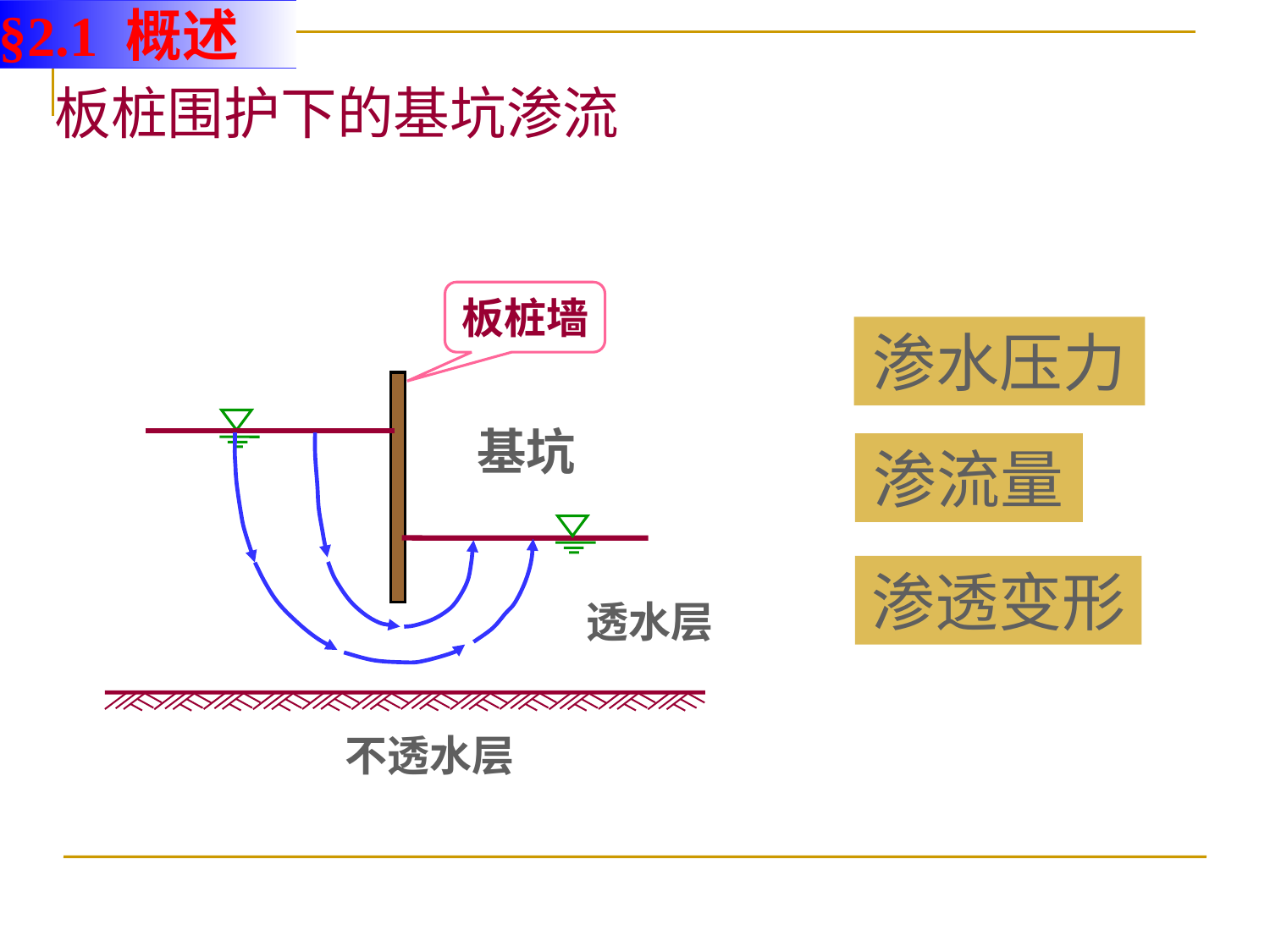

§2.1 概述
板桩围护下的基坑渗流
板桩墙
渗水压力

基坑

渗流量

渗透变形

透水层

不透水层